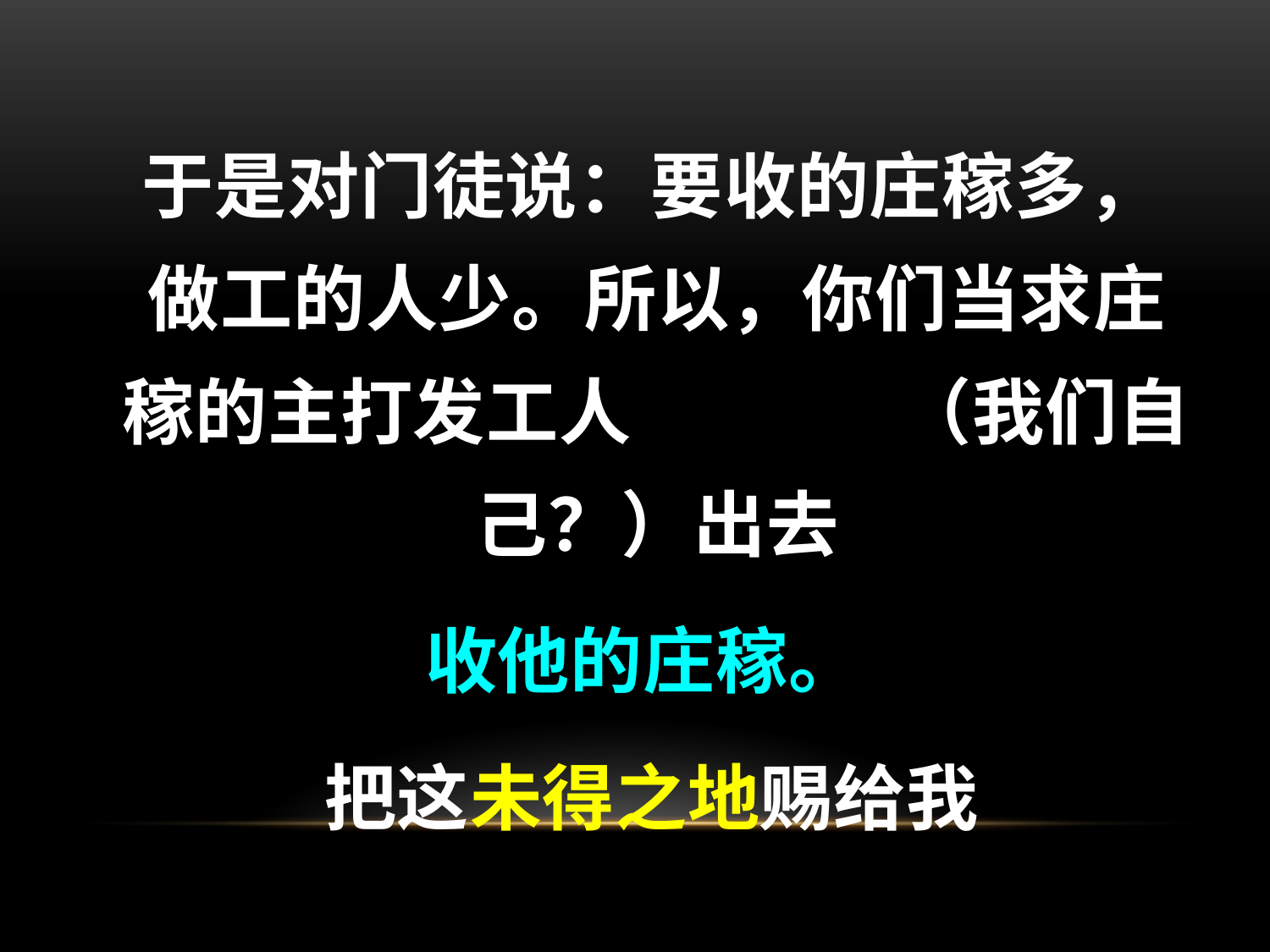

#
 于是对门徒说：要收的庄稼多，做工的人少。所以，你们当求庄稼的主打发工人                （我们自己？）出去
 收他的庄稼。
 把这未得之地赐给我